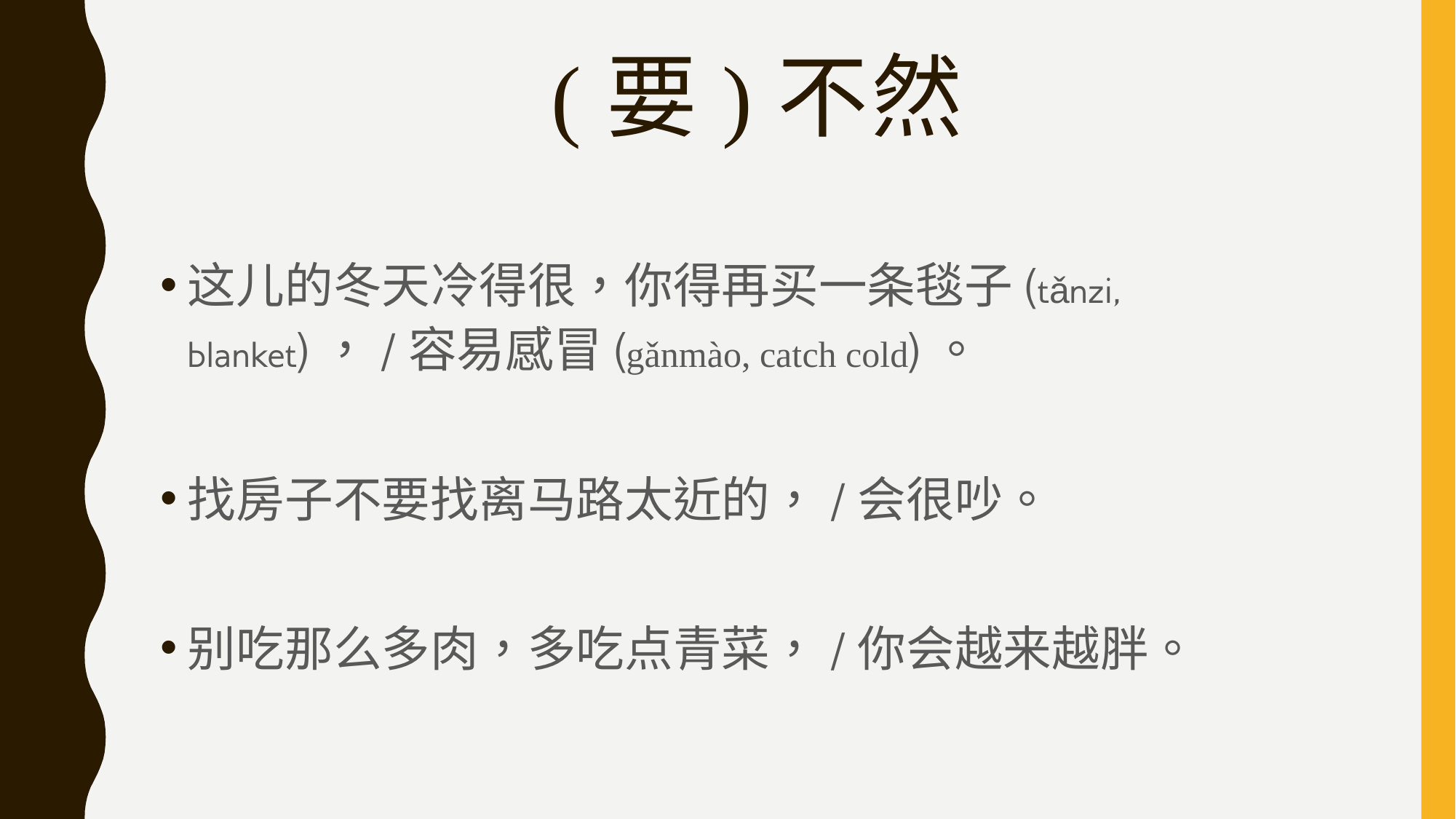

# (要)不然
这儿的冬天冷得很，你得再买一条毯子(tǎnzi, blanket)，/容易感冒(gǎnmào, catch cold)。

找房子不要找离马路太近的，/会很吵。

别吃那么多肉，多吃点青菜，/你会越来越胖。